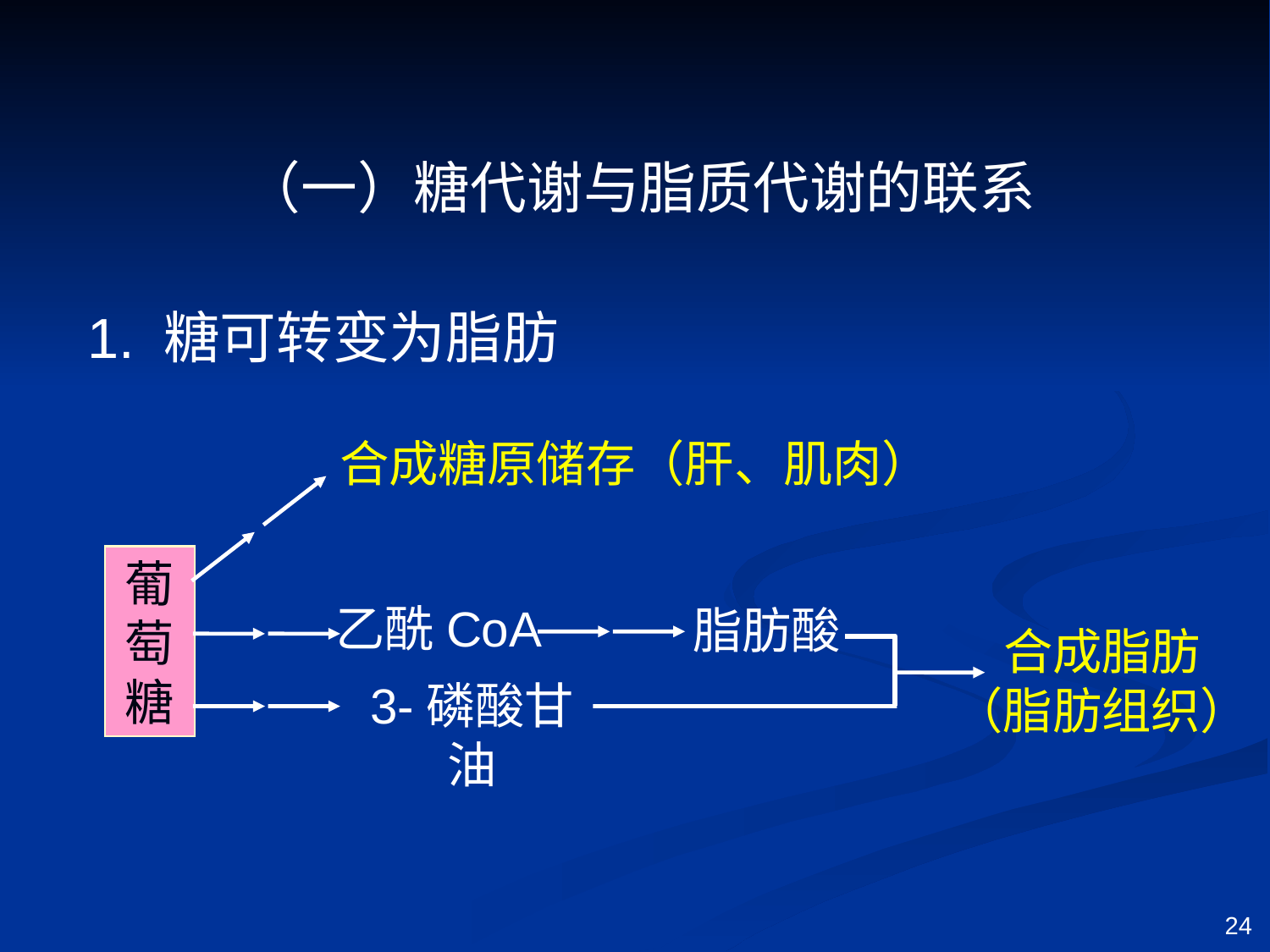

（一）糖代谢与脂质代谢的联系
1. 糖可转变为脂肪
合成糖原储存（肝、肌肉）

葡萄糖
乙酰CoA
脂肪酸

合成脂肪
（脂肪组织）

3-磷酸甘油

24